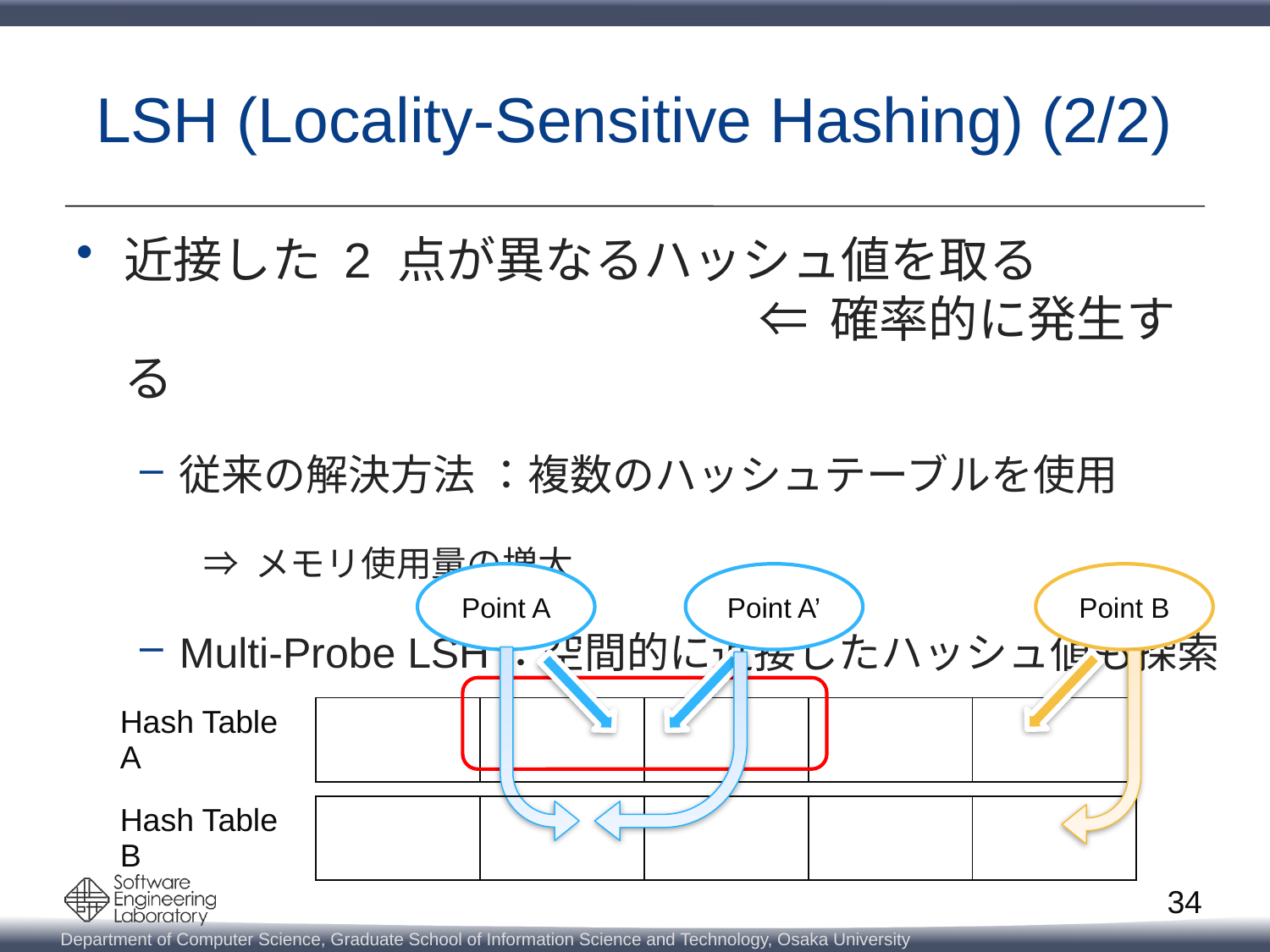

# LSH (Locality-Sensitive Hashing) (2/2)
近接した 2 点が異なるハッシュ値を取る
					⇐  確率的に発生する
従来の解決方法 ：複数のハッシュテーブルを使用
⇒ メモリ使用量の増大
Multi-Probe LSH：空間的に近接したハッシュ値も探索
Point A
Point A’
Point B

| Hash Table A |  |  |  |  |  |
| --- | --- | --- | --- | --- | --- |
| Hash Table B |  |  |  |  |  |
| --- | --- | --- | --- | --- | --- |
34